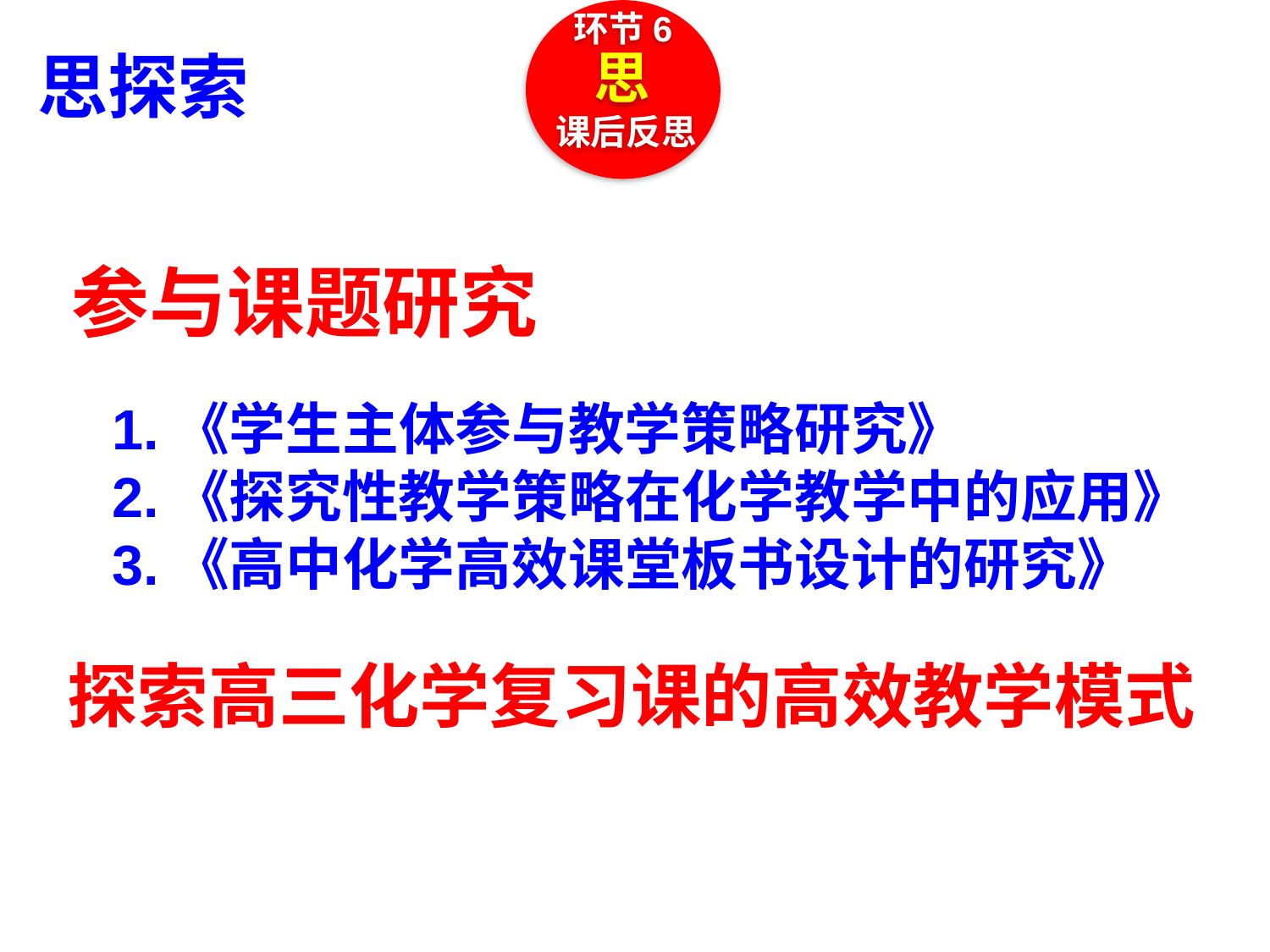

环节6

思
课后反思
思探索
参与课题研究
1.《学生主体参与教学策略研究》
2.《探究性教学策略在化学教学中的应用》
3.《高中化学高效课堂板书设计的研究》
探索高三化学复习课的高效教学模式